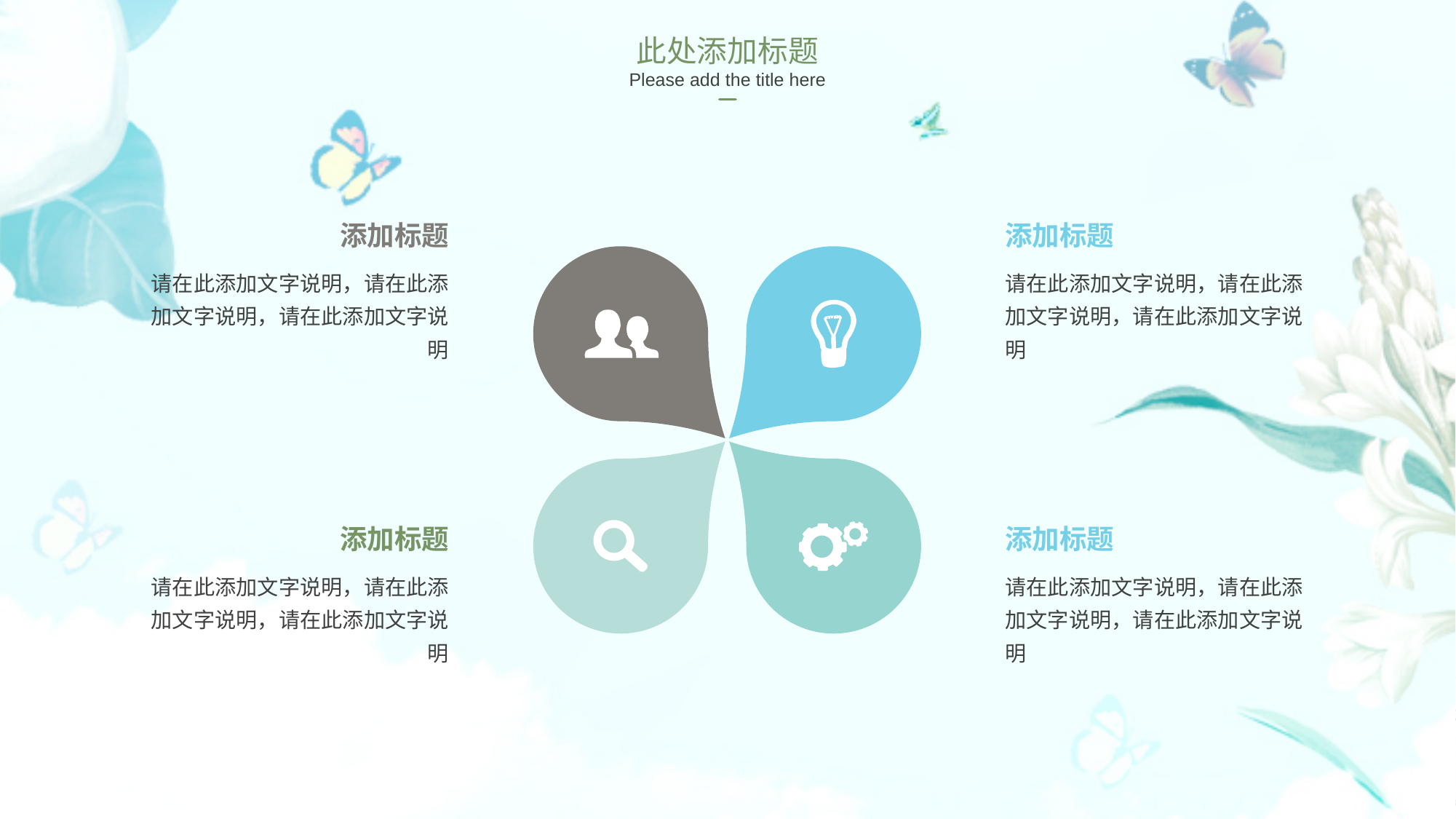

此处添加标题
Please add the title here
添加标题
添加标题

请在此添加文字说明，请在此添加文字说明，请在此添加文字说明
请在此添加文字说明，请在此添加文字说明，请在此添加文字说明
添加标题
添加标题
请在此添加文字说明，请在此添加文字说明，请在此添加文字说明
请在此添加文字说明，请在此添加文字说明，请在此添加文字说明